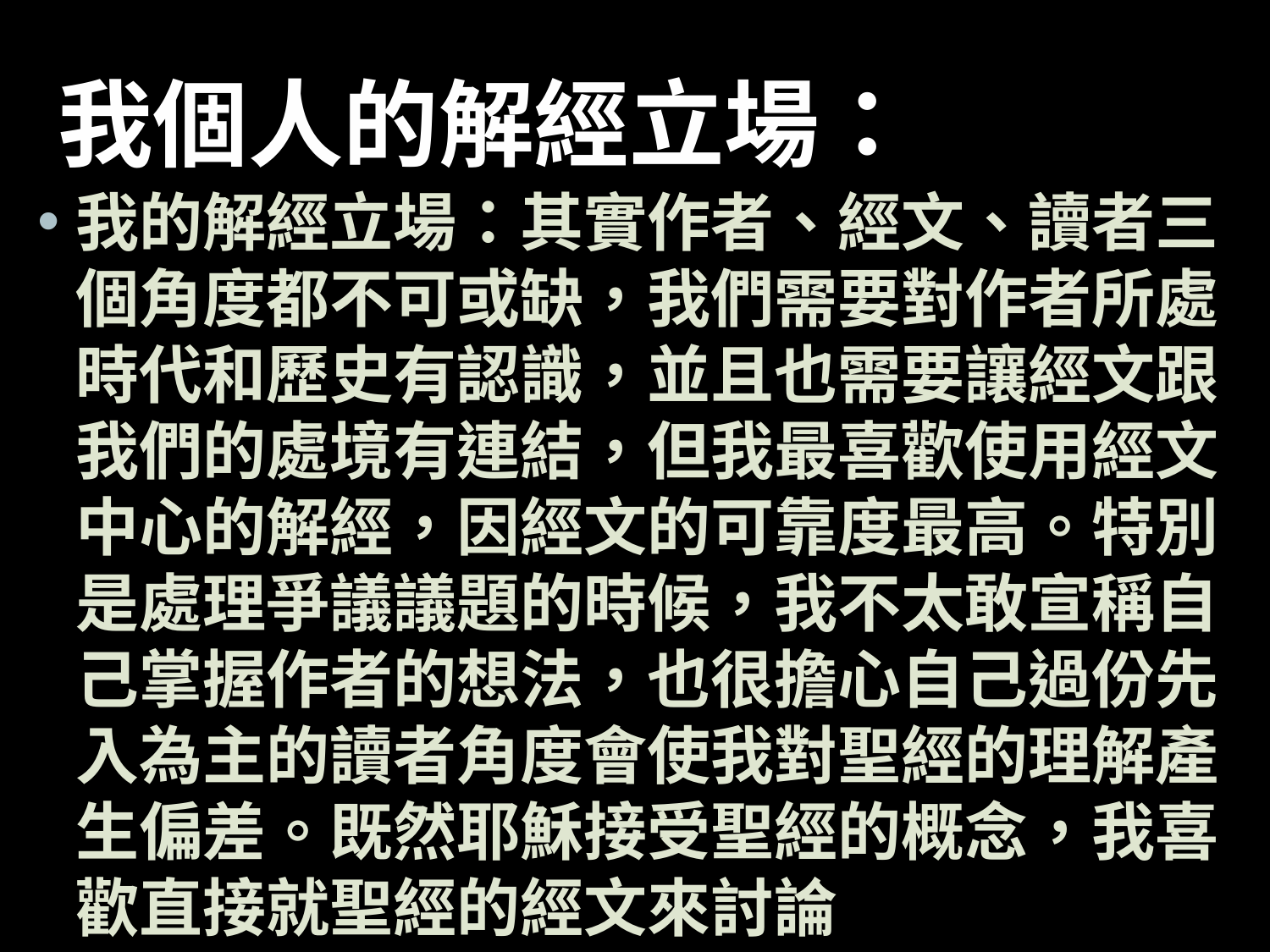

# 我個人的解經立場：
我的解經立場：其實作者、經文、讀者三個角度都不可或缺，我們需要對作者所處時代和歷史有認識，並且也需要讓經文跟我們的處境有連結，但我最喜歡使用經文中心的解經，因經文的可靠度最高。特別是處理爭議議題的時候，我不太敢宣稱自己掌握作者的想法，也很擔心自己過份先入為主的讀者角度會使我對聖經的理解產生偏差。既然耶穌接受聖經的概念，我喜歡直接就聖經的經文來討論